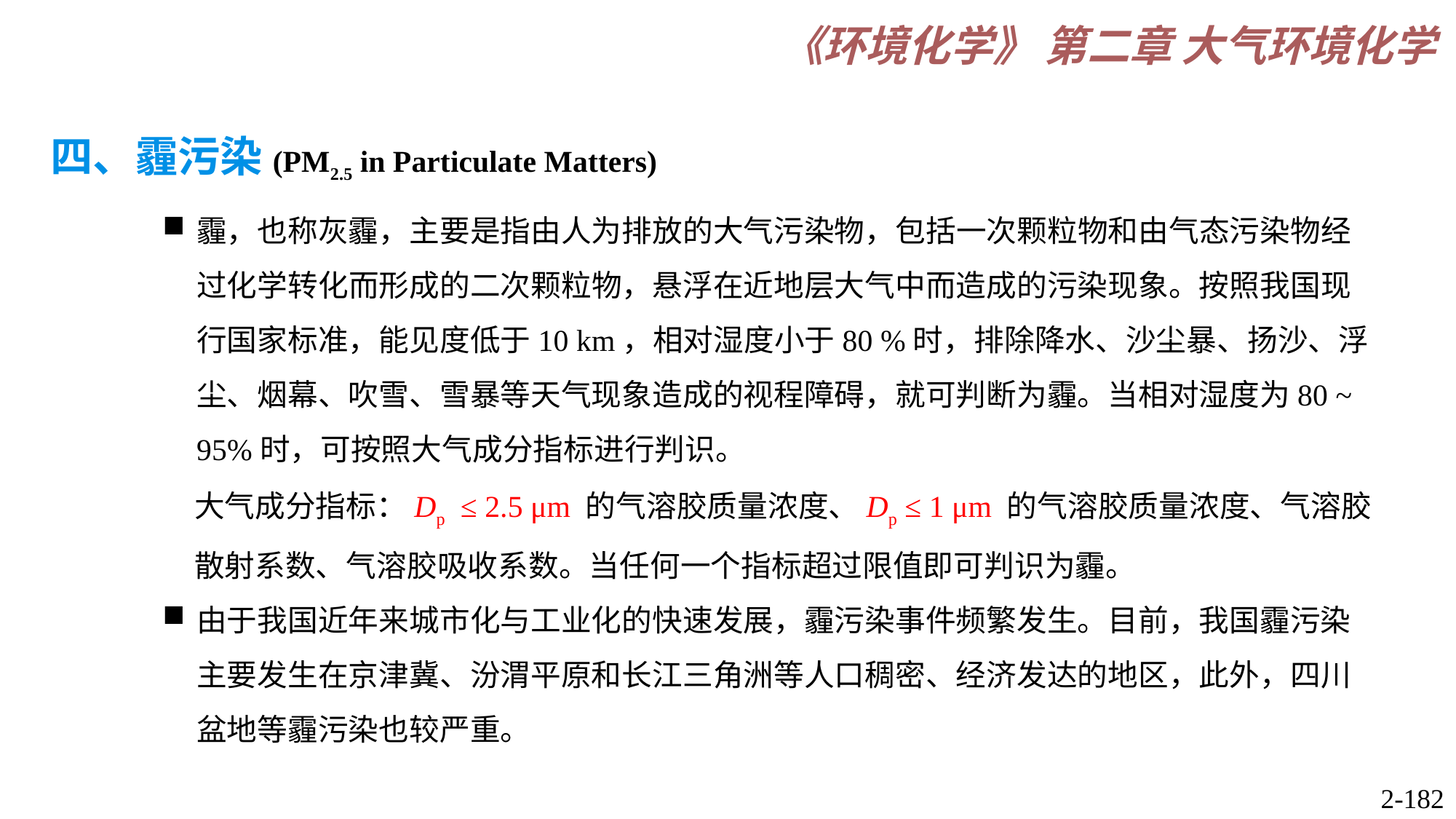

四、霾污染(PM2.5 in Particulate Matters)

霾，也称灰霾，主要是指由人为排放的大气污染物，包括一次颗粒物和由气态污染物经过化学转化而形成的二次颗粒物，悬浮在近地层大气中而造成的污染现象。按照我国现行国家标准，能见度低于10 km，相对湿度小于80 %时，排除降水、沙尘暴、扬沙、浮尘、烟幕、吹雪、雪暴等天气现象造成的视程障碍，就可判断为霾。当相对湿度为80 ~ 95%时，可按照大气成分指标进行判识。
大气成分指标：Dp  ≤ 2.5 μm 的气溶胶质量浓度、Dp ≤ 1 μm 的气溶胶质量浓度、气溶胶散射系数、气溶胶吸收系数。当任何一个指标超过限值即可判识为霾。
由于我国近年来城市化与工业化的快速发展，霾污染事件频繁发生。目前，我国霾污染主要发生在京津冀、汾渭平原和长江三角洲等人口稠密、经济发达的地区，此外，四川盆地等霾污染也较严重。
2-182